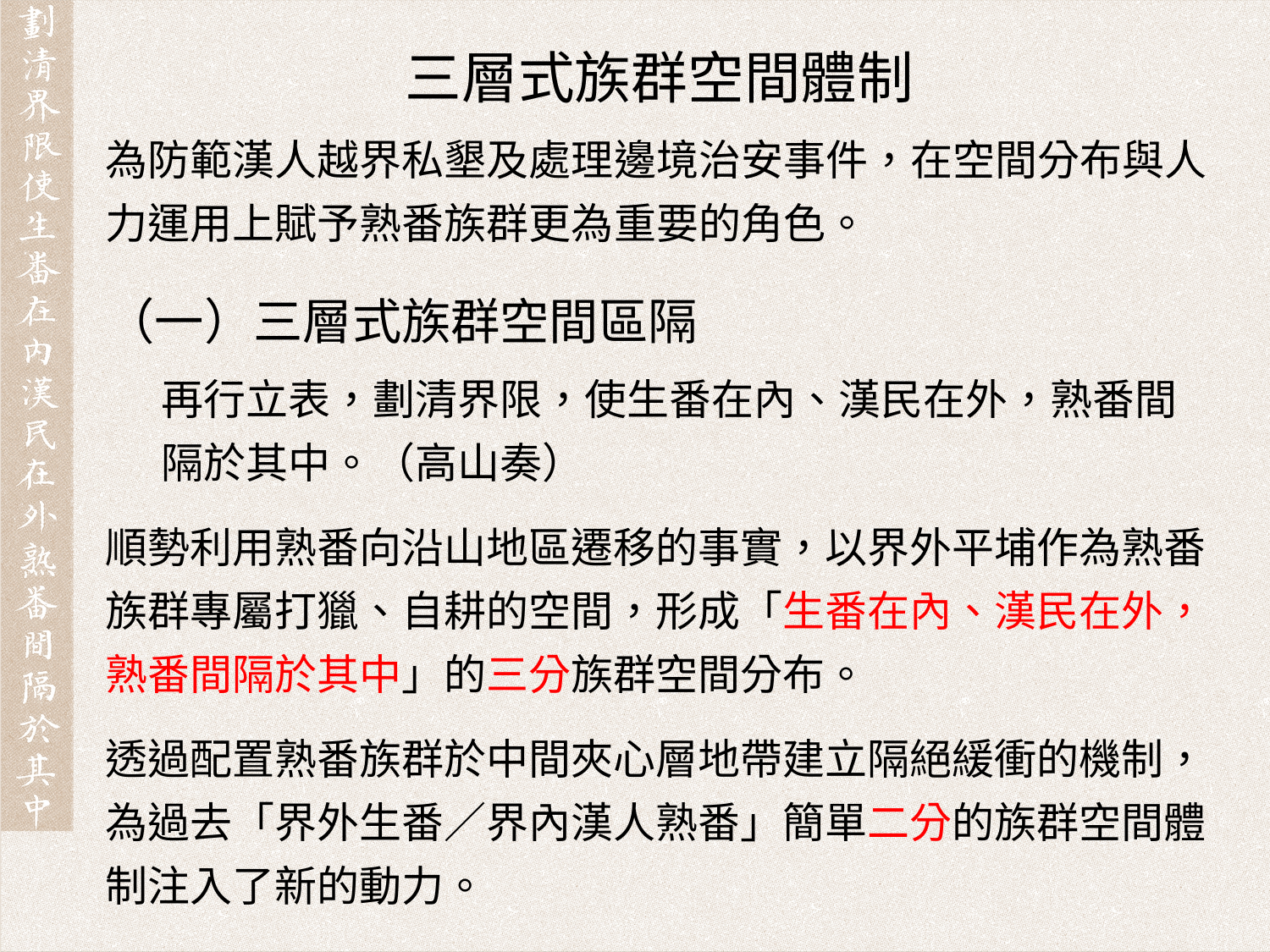

三層式族群空間體制
為防範漢人越界私墾及處理邊境治安事件，在空間分布與人力運用上賦予熟番族群更為重要的角色。
（一）三層式族群空間區隔
再行立表，劃清界限，使生番在內、漢民在外，熟番間隔於其中。（高山奏）
順勢利用熟番向沿山地區遷移的事實，以界外平埔作為熟番族群專屬打獵、自耕的空間，形成「生番在內、漢民在外，熟番間隔於其中」的三分族群空間分布。
透過配置熟番族群於中間夾心層地帶建立隔絕緩衝的機制，為過去「界外生番／界內漢人熟番」簡單二分的族群空間體制注入了新的動力。